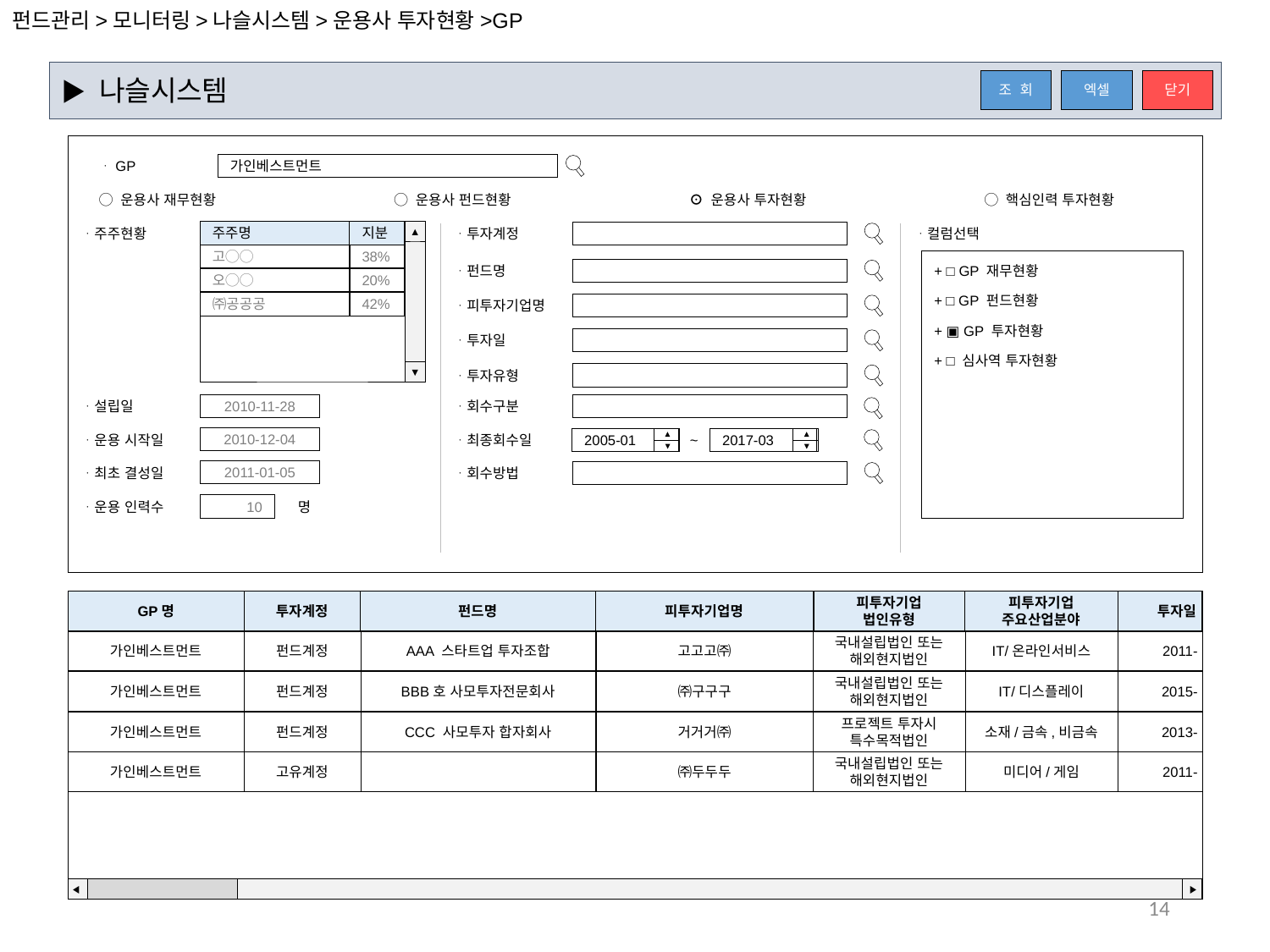

펀드관리>모니터링>나슬시스템>운용사 투자현황>GP
▶ 나슬시스템
엑셀
닫기
조  회

ᆞGP
가인베스트먼트

◯ 운용사 재무현황
◯ 운용사 펀드현황
⊙ 운용사 투자현황
◯ 핵심인력 투자현황
ᆞ주주현황
ᆞ투자계정
ᆞ컬럼선택
▲
주주명
지분

고◯◯
38%

ᆞ펀드명
+ □ GP 재무현황

오◯◯
20%
+ □ GP 펀드현황

ᆞ피투자기업명
㈜공공공
42%

+ ▣ GP 투자현황
ᆞ투자일

+ □ 심사역 투자현황
▼
ᆞ투자유형

ᆞ설립일
ᆞ회수구분
2010-11-28

ᆞ운용 시작일
ᆞ최종회수일
2010-12-04
~
2005-01

2017-03

ᆞ최초 결성일
ᆞ회수방법
2011-01-05

ᆞ운용 인력수
10
명

GP명
투자계정
펀드명
피투자기업명
피투자기업
법인유형
피투자기업
주요산업분야
투자일
가인베스트먼트
펀드계정
AAA 스타트업 투자조합
고고고㈜
국내설립법인 또는 해외현지법인
IT/온라인서비스
2011-
가인베스트먼트
펀드계정
BBB호 사모투자전문회사
㈜구구구
국내설립법인 또는 해외현지법인
IT/디스플레이
2015-
가인베스트먼트
펀드계정
CCC 사모투자 합자회사
거거거㈜
프로젝트 투자시 특수목적법인
소재/금속,비금속
2013-
가인베스트먼트
고유계정

㈜두두두
국내설립법인 또는 해외현지법인
미디어/게임
2011-

◀

▶
14